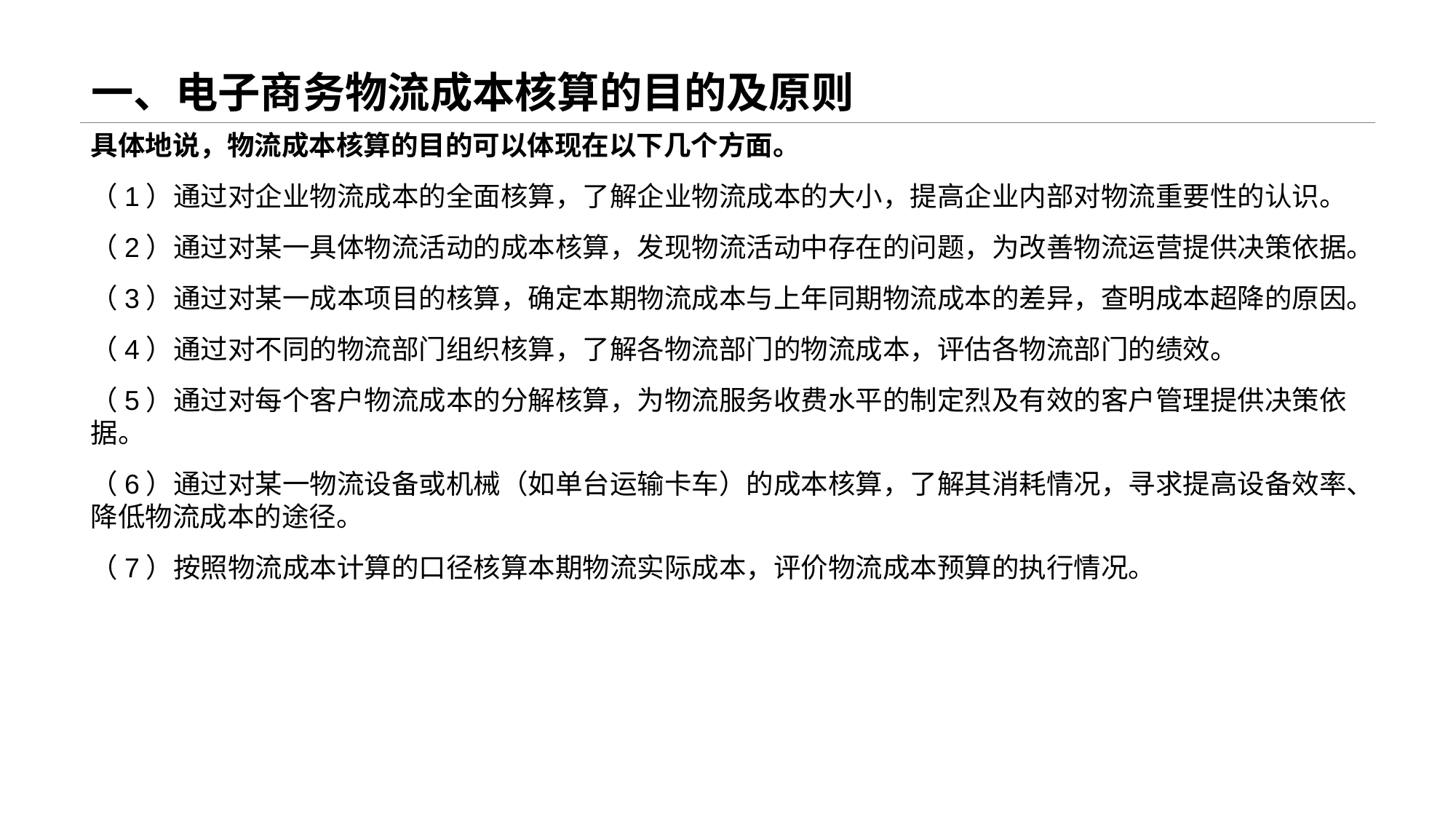

# 一、电子商务物流成本核算的目的及原则
具体地说，物流成本核算的目的可以体现在以下几个方面。
（1）通过对企业物流成本的全面核算，了解企业物流成本的大小，提高企业内部对物流重要性的认识。
（2）通过对某一具体物流活动的成本核算，发现物流活动中存在的问题，为改善物流运营提供决策依据。
（3）通过对某一成本项目的核算，确定本期物流成本与上年同期物流成本的差异，查明成本超降的原因。
（4）通过对不同的物流部门组织核算，了解各物流部门的物流成本，评估各物流部门的绩效。
（5）通过对每个客户物流成本的分解核算，为物流服务收费水平的制定烈及有效的客户管理提供决策依据。
（6）通过对某一物流设备或机械（如单台运输卡车）的成本核算，了解其消耗情况，寻求提高设备效率、降低物流成本的途径。
（7）按照物流成本计算的口径核算本期物流实际成本，评价物流成本预算的执行情况。
4